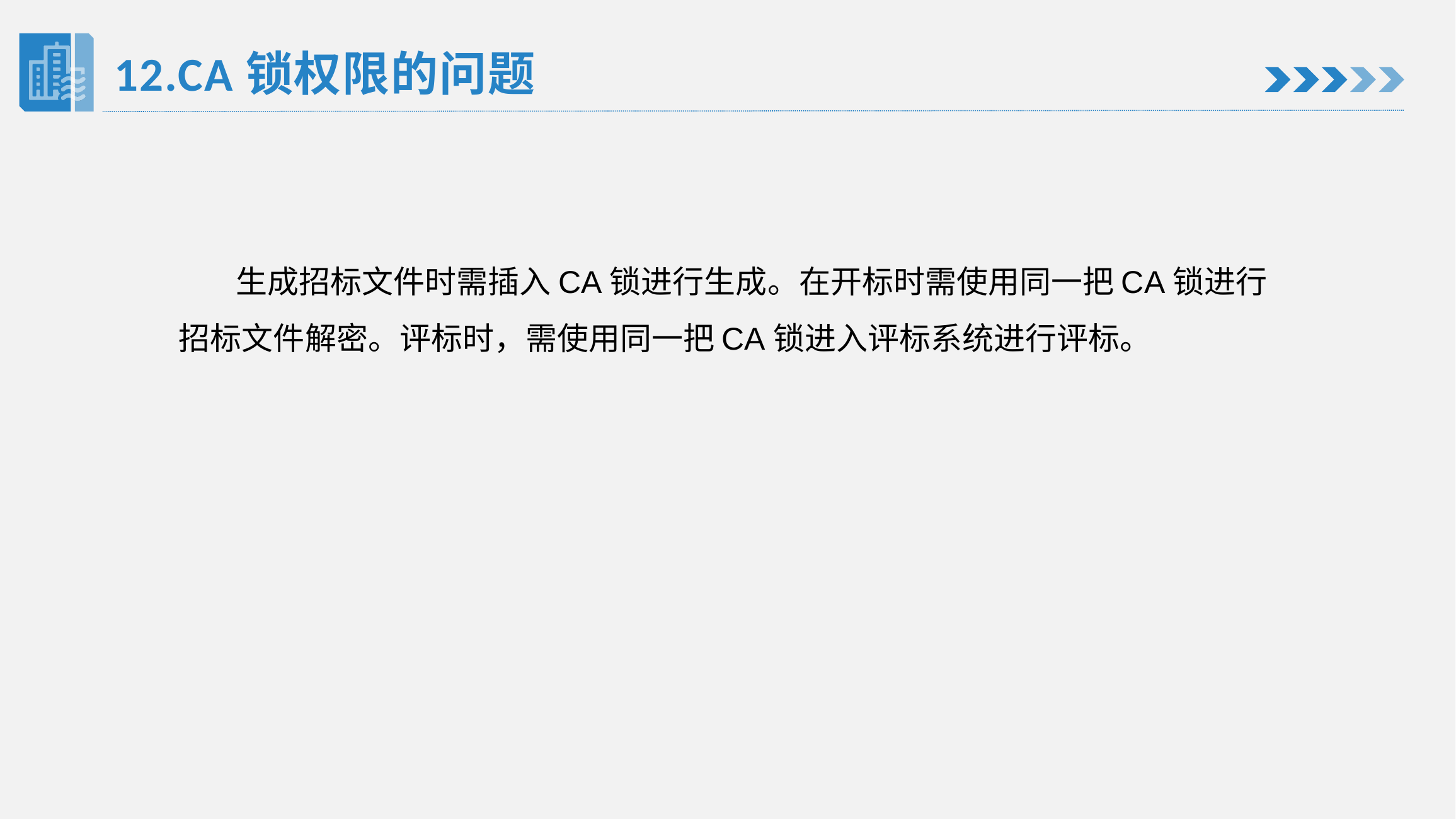

12.CA锁权限的问题
       生成招标文件时需插入CA锁进行生成。在开标时需使用同一把CA锁进行招标文件解密。评标时，需使用同一把CA锁进入评标系统进行评标。